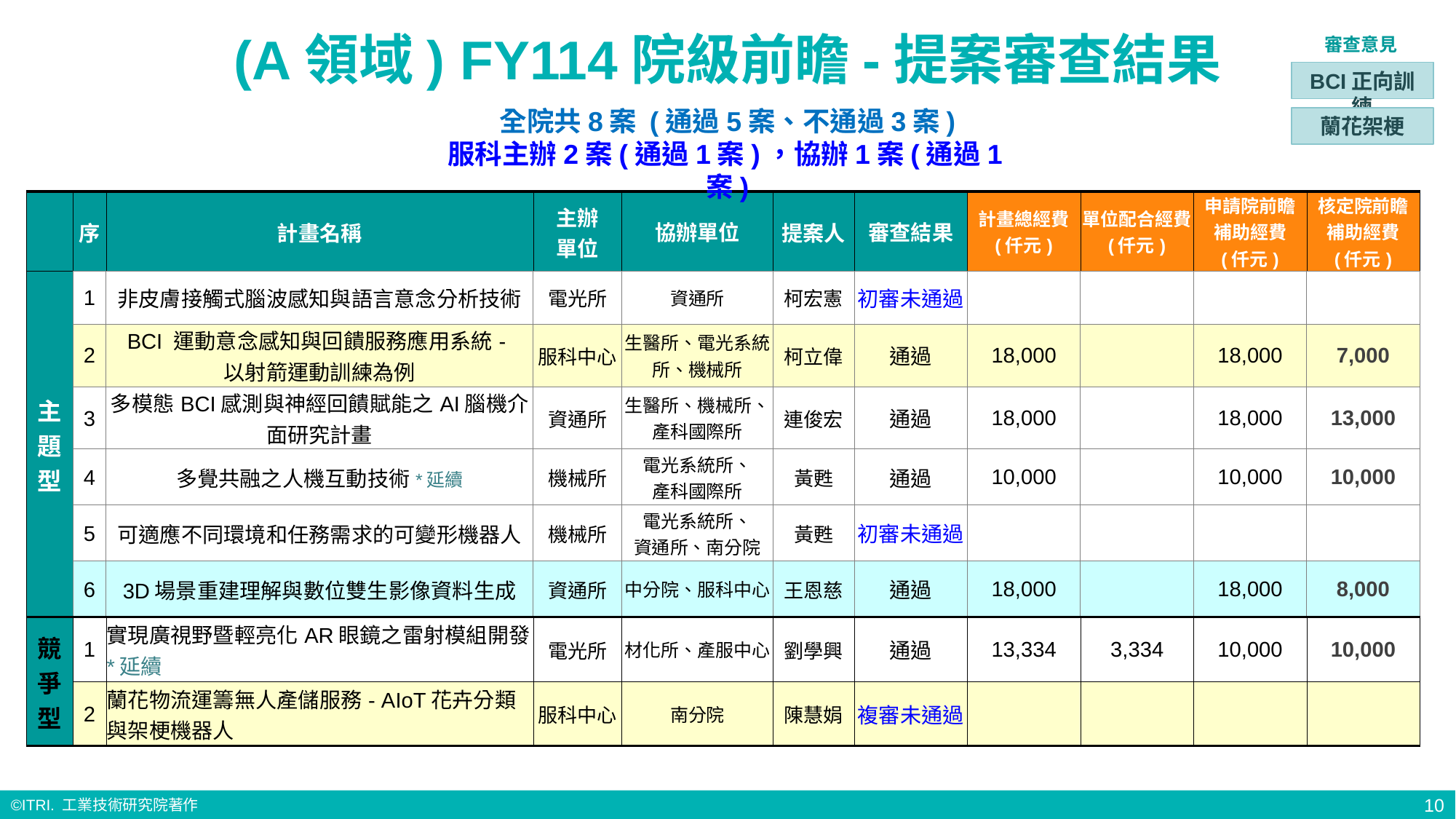

# (A領域) FY114院級前瞻-提案審查結果
審查意見
BCI正向訓練
全院共8案 (通過5案、不通過3案)
服科主辦2案(通過1案)，協辦1案(通過1案)
蘭花架梗
|  | 序 | 計畫名稱 | 主辦 單位 | 協辦單位 | 提案人 | 審查結果 | 計畫總經費 (仟元) | 單位配合經費 (仟元) | 申請院前瞻 補助經費 (仟元) | 核定院前瞻 補助經費 (仟元) |
| --- | --- | --- | --- | --- | --- | --- | --- | --- | --- | --- |
| 主 題 型 | 1 | 非皮膚接觸式腦波感知與語言意念分析技術 | 電光所​ | 資通所​ | 柯宏憲​ | 初審未通過 |  |  |  |  |
|  | 2 | BCI 運動意念感知與回饋服務應用系統- 以射箭運動訓練為例​ | 服科中心​ | 生醫所、電光系統所、機械所​ | 柯立偉 | 通過 | 18,000 |  | 18,000 | 7,000 |
|  | 3 | 多模態BCI感測與神經回饋賦能之AI腦機介面研究計畫 | 資通所​ | 生醫所、機械所、產科國際所​ | 連俊宏​ | 通過 | 18,000 |  | 18,000 | 13,000 |
|  | 4 | 多覺共融之人機互動技術​\*延續 | 機械所​ | 電光系統所、 產科國際所​ | 黃甦​ | 通過 | 10,000 |  | 10,000 | 10,000 |
|  | 5 | 可適應不同環境和任務需求的可變形機器人 | 機械所​ | 電光系統所、 資通所、南分院​ | 黃甦​ | 初審未通過 |  |  |  |  |
|  | 6 | 3D場景重建理解與數位雙生影像資料生成 | 資通所​ | 中分院、服科中心​ | 王恩慈​ | 通過 | 18,000 |  | 18,000 | 8,000 |
| 競 爭 型 | 1 | 實現廣視野暨輕亮化AR眼鏡之雷射模組開發 ​\*延續 | 電光所​ | 材化所、產服中心​ | 劉學興​ | 通過 | 13,334 | 3,334 | 10,000 | 10,000 |
|  | 2 | 蘭花物流運籌無人產儲服務- AIoT花卉分類與架梗機器人​ | 服科中心​ | 南分院​ | 陳慧娟​ | 複審未通過 |  |  |  |  |
10